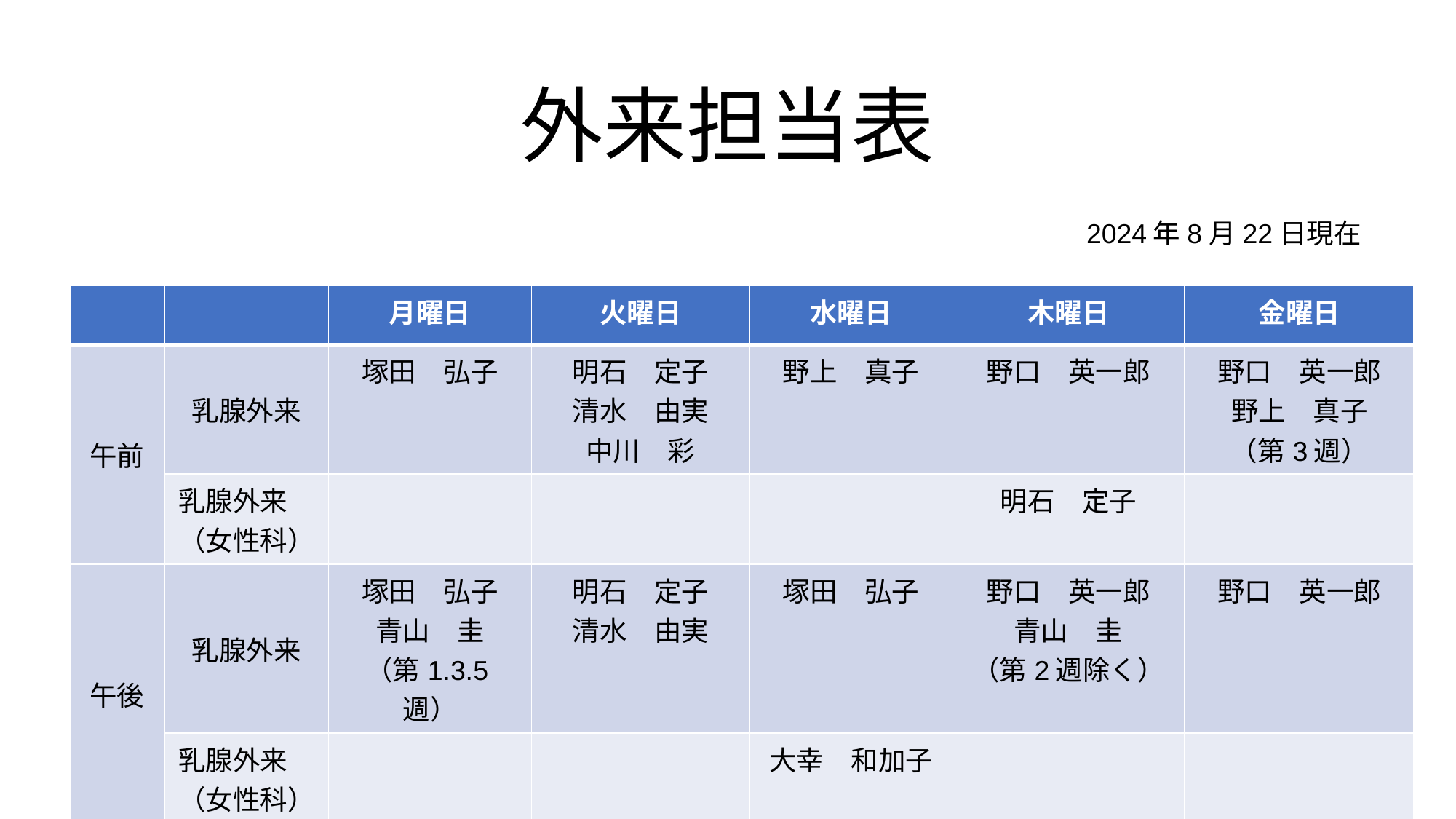

# 外来担当表
2024年8月22日現在
|  |  | 月曜日 | 火曜日 | 水曜日 | 木曜日 | 金曜日 |
| --- | --- | --- | --- | --- | --- | --- |
| 午前 | 乳腺外来 | 塚田　弘子 | 明石　定子 清水　由実 中川　彩 | 野上　真子 | 野口　英一郎 | 野口　英一郎 野上　真子 （第3週） |
|  | 乳腺外来　（女性科） |  |  |  | 明石　定子 |  |
| 午後 | 乳腺外来 | 塚田　弘子 青山　圭 （第1.3.5週） | 明石　定子 清水　由実 | 塚田　弘子 | 野口　英一郎 青山　圭 （第2週除く） | 野口　英一郎 |
|  | 乳腺外来　（女性科） |  |  | 大幸　和加子 |  |  |